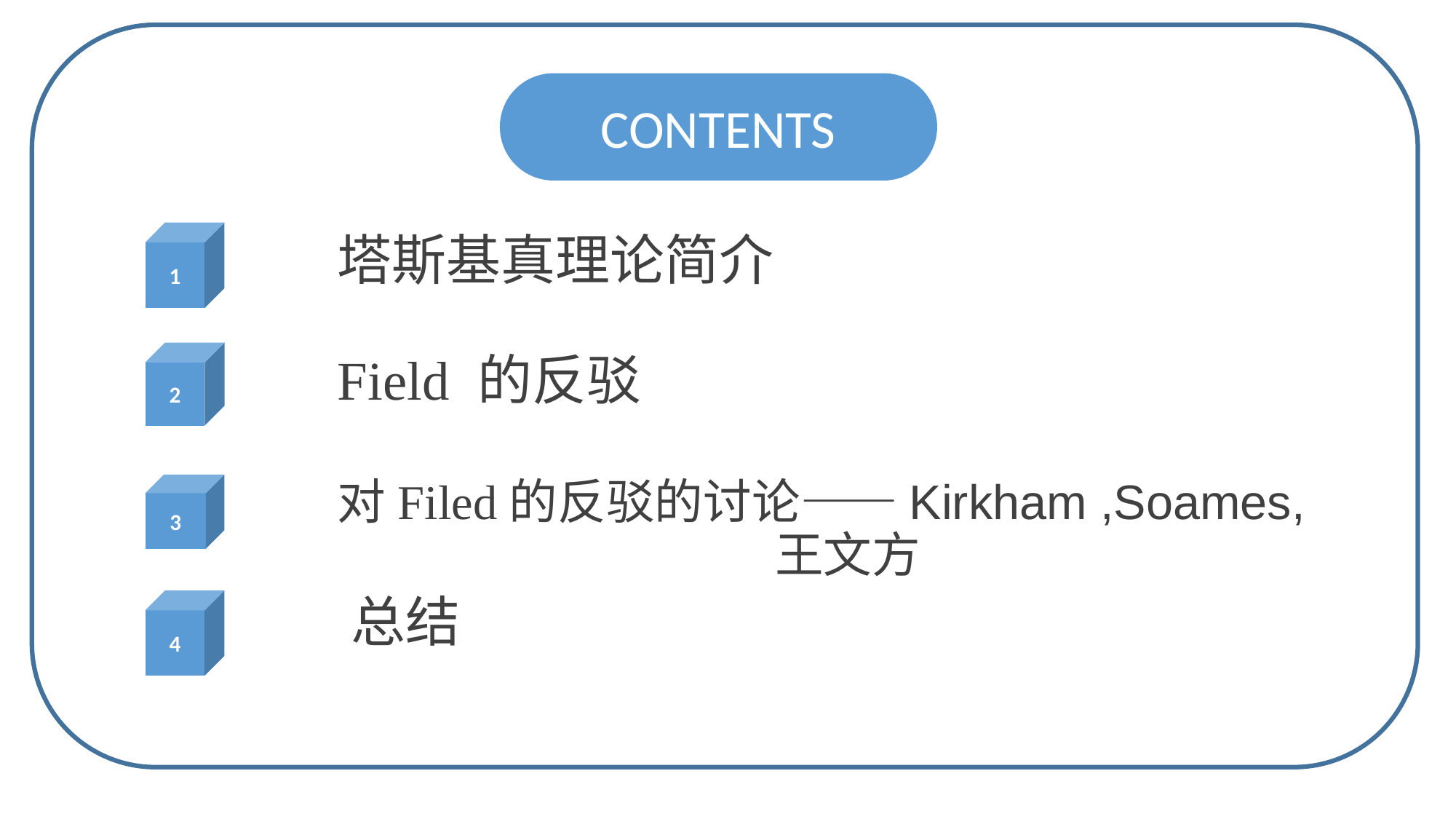

CONTENTS
塔斯基真理论简介
1
2
Field 的反驳
3
对Filed的反驳的讨论——Kirkham ,Soames,
                                       王文方
总结
4